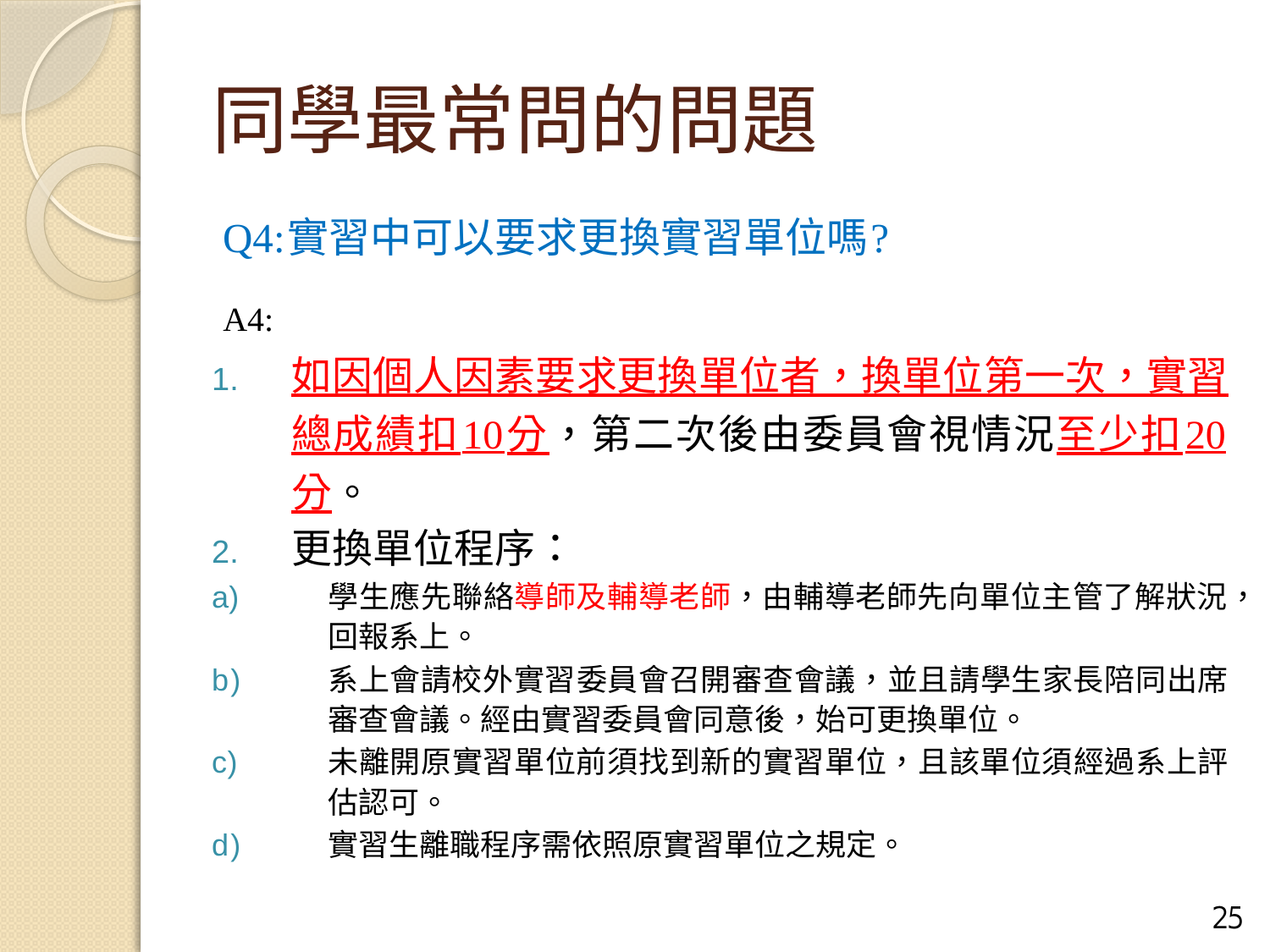

# 同學最常問的問題

Q4:實習中可以要求更換實習單位嗎?

A4:
如因個人因素要求更換單位者，換單位第一次，實習總成績扣10分，第二次後由委員會視情況至少扣20分。
更換單位程序：
學生應先聯絡導師及輔導老師，由輔導老師先向單位主管了解狀況，回報系上。
系上會請校外實習委員會召開審查會議，並且請學生家長陪同出席審查會議。經由實習委員會同意後，始可更換單位。
未離開原實習單位前須找到新的實習單位，且該單位須經過系上評估認可。
實習生離職程序需依照原實習單位之規定。

25